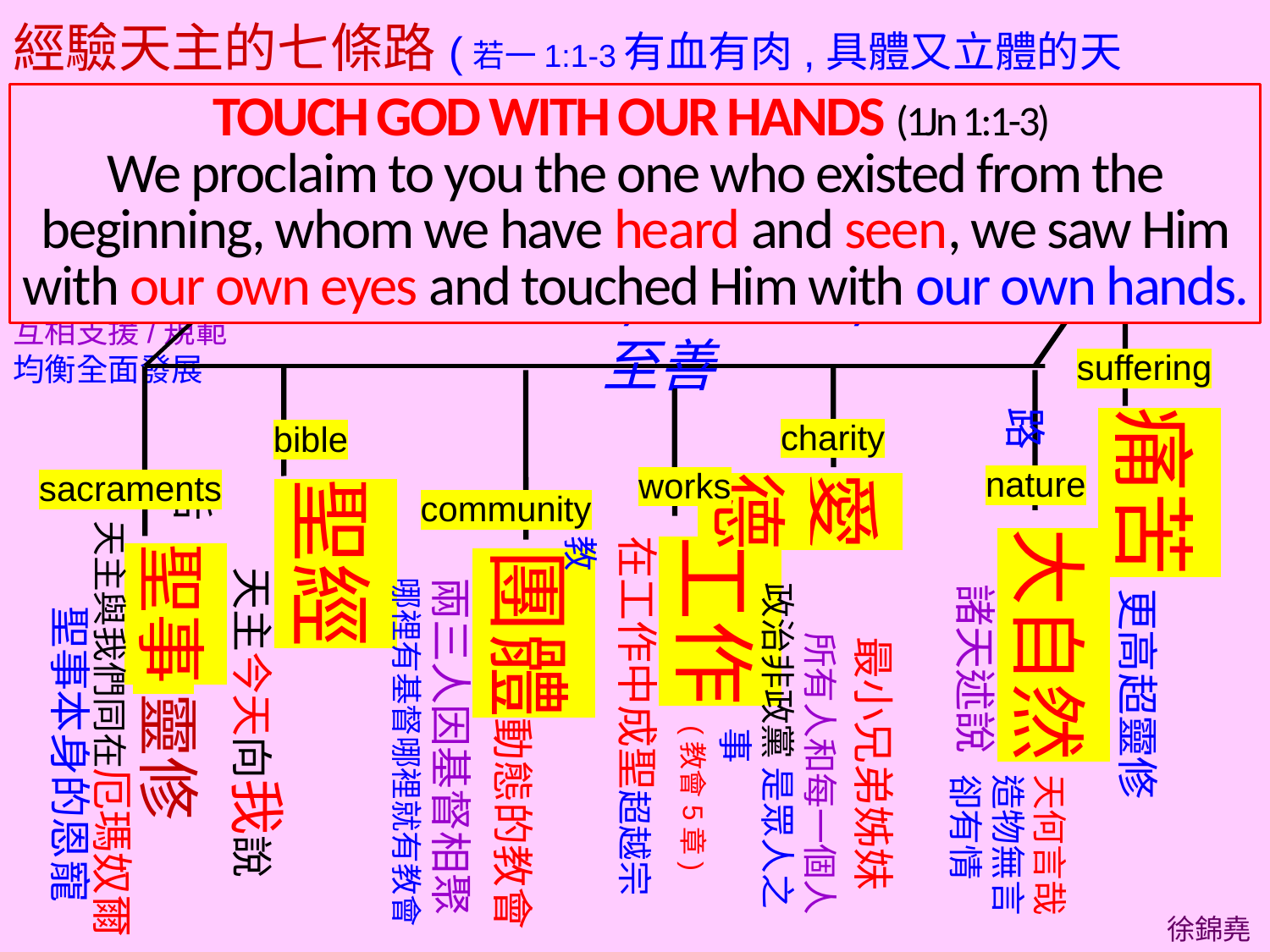

經驗天主的七條路(若一1:1-3有血有肉,具體又立體的天主;1Jn1)
論到那從起初就有的生命的聖言，就是我們聽見過,我們親眼看見過,瞻仰過,以及我們親手摸過的生命的聖言——這生命已顯示出來，我們看見了，也為他作證。
以下七路,無大無小
互相支援/規範
均衡全面發展
TOUCH GOD WITH OUR HANDS (1Jn 1:1-3)
We proclaim to you the one who existed from the beginning, whom we have heard and seen, we saw Him with our own eyes and touched Him with our own hands.
立體的耶穌,摸得到的天主
力行方有真信

天主/耶穌,真善美,止於至善
suffering

痛苦 更高超靈修路
charity
bible
    聖事 靈修
     天主與我們同在厄瑪奴爾
               聖事本身的恩寵
nature
works
愛德
sacraments
聖經
       天主今天向我說話
community
大自然
    諸天述說
工作(教會5章)
在工作中成聖超越宗教
團體動態的教會
  兩三人因基督相聚
   哪裡有基督哪裡就有教會
 最小兄弟姊妹
      所有人和每一個人
政治非政黨 是眾人之事
天何言哉造物無言卻有情
徐錦堯